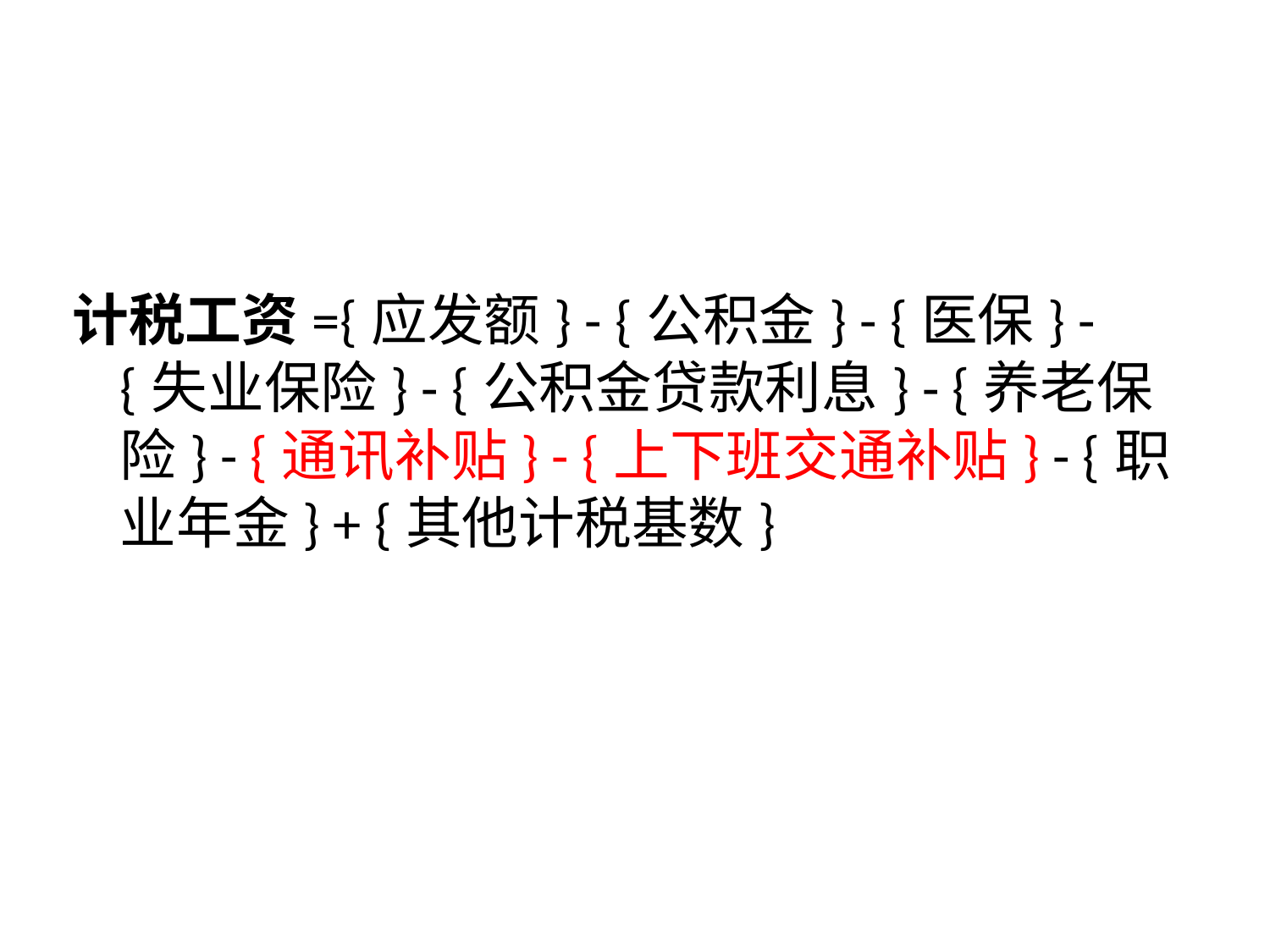

计税工资={应发额} - {公积金} - {医保} - {失业保险} - {公积金贷款利息} - {养老保险} - {通讯补贴} - {上下班交通补贴} - {职业年金} + {其他计税基数}